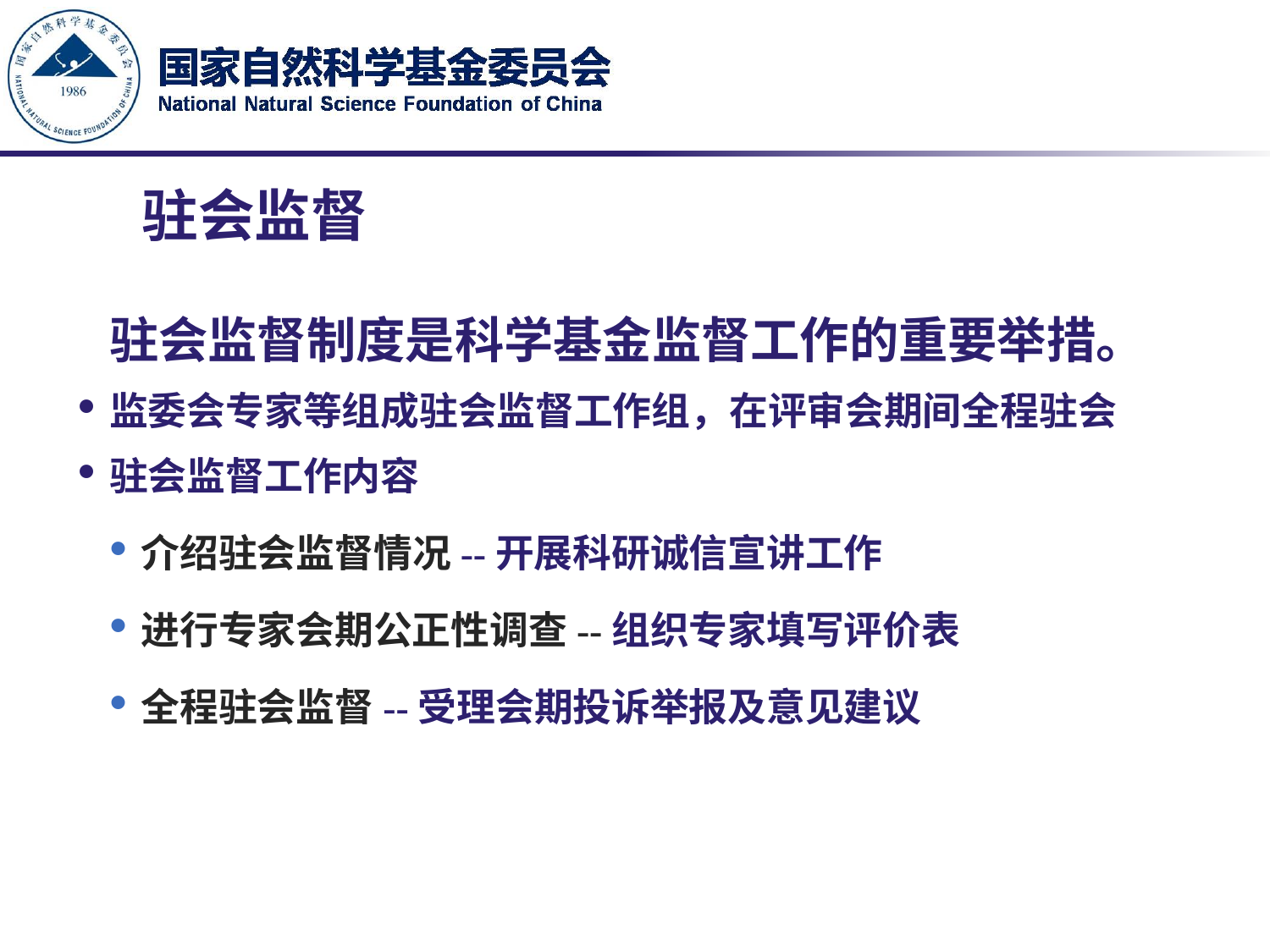

驻会监督
	驻会监督制度是科学基金监督工作的重要举措。
监委会专家等组成驻会监督工作组，在评审会期间全程驻会
驻会监督工作内容
介绍驻会监督情况--开展科研诚信宣讲工作
进行专家会期公正性调查--组织专家填写评价表
全程驻会监督--受理会期投诉举报及意见建议